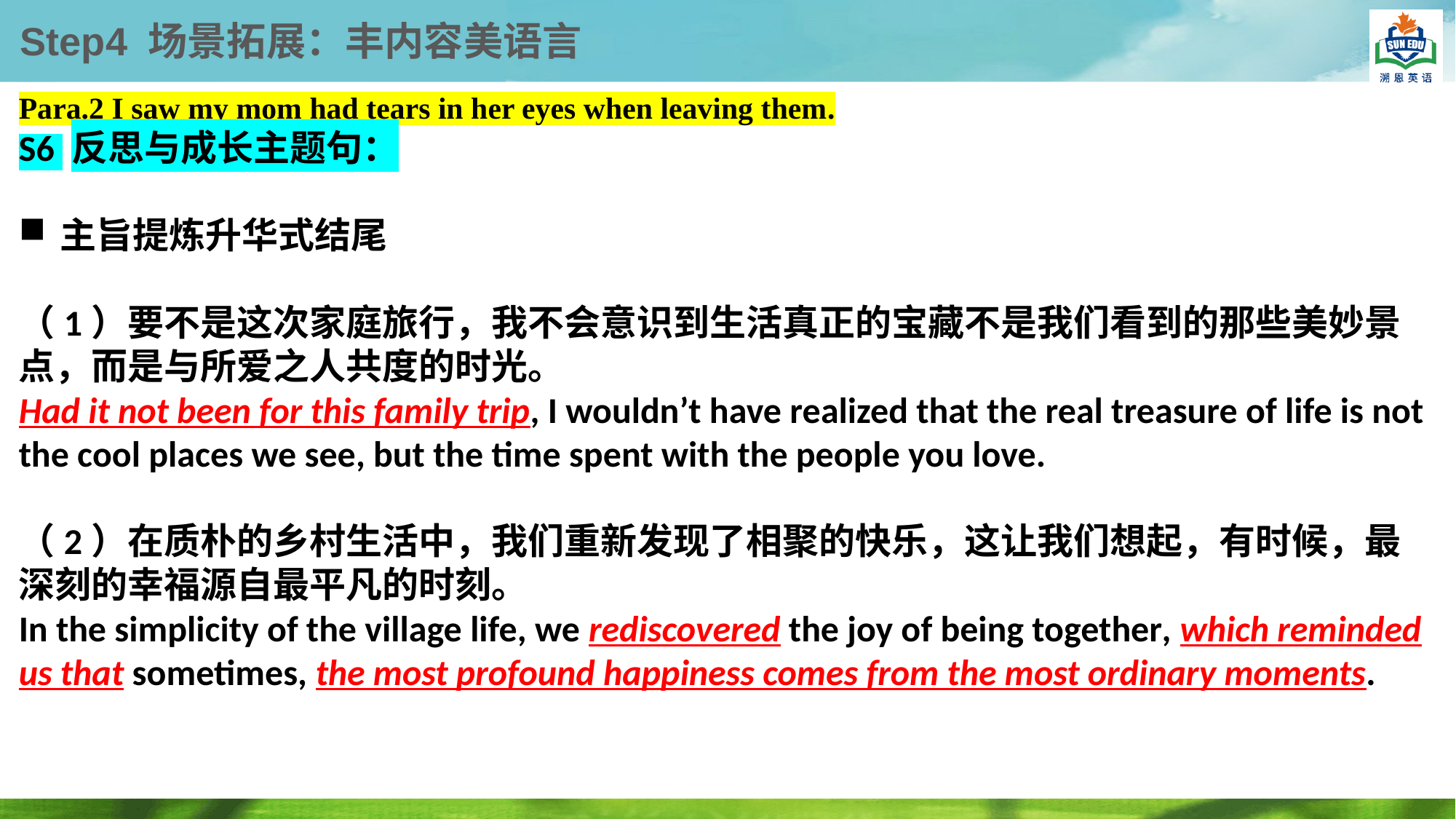

Step4 场景拓展：丰内容美语言
Para.2 I saw my mom had tears in her eyes when leaving them.
S6 反思与成长主题句：

主旨提炼升华式结尾

（1）要不是这次家庭旅行，我不会意识到生活真正的宝藏不是我们看到的那些美妙景点，而是与所爱之人共度的时光。
Had it not been for this family trip, I wouldn’t have realized that the real treasure of life is not the cool places we see, but the time spent with the people you love.

（2）在质朴的乡村生活中，我们重新发现了相聚的快乐，这让我们想起，有时候，最深刻的幸福源自最平凡的时刻。
In the simplicity of the village life, we rediscovered the joy of being together, which reminded us that sometimes, the most profound happiness comes from the most ordinary moments.